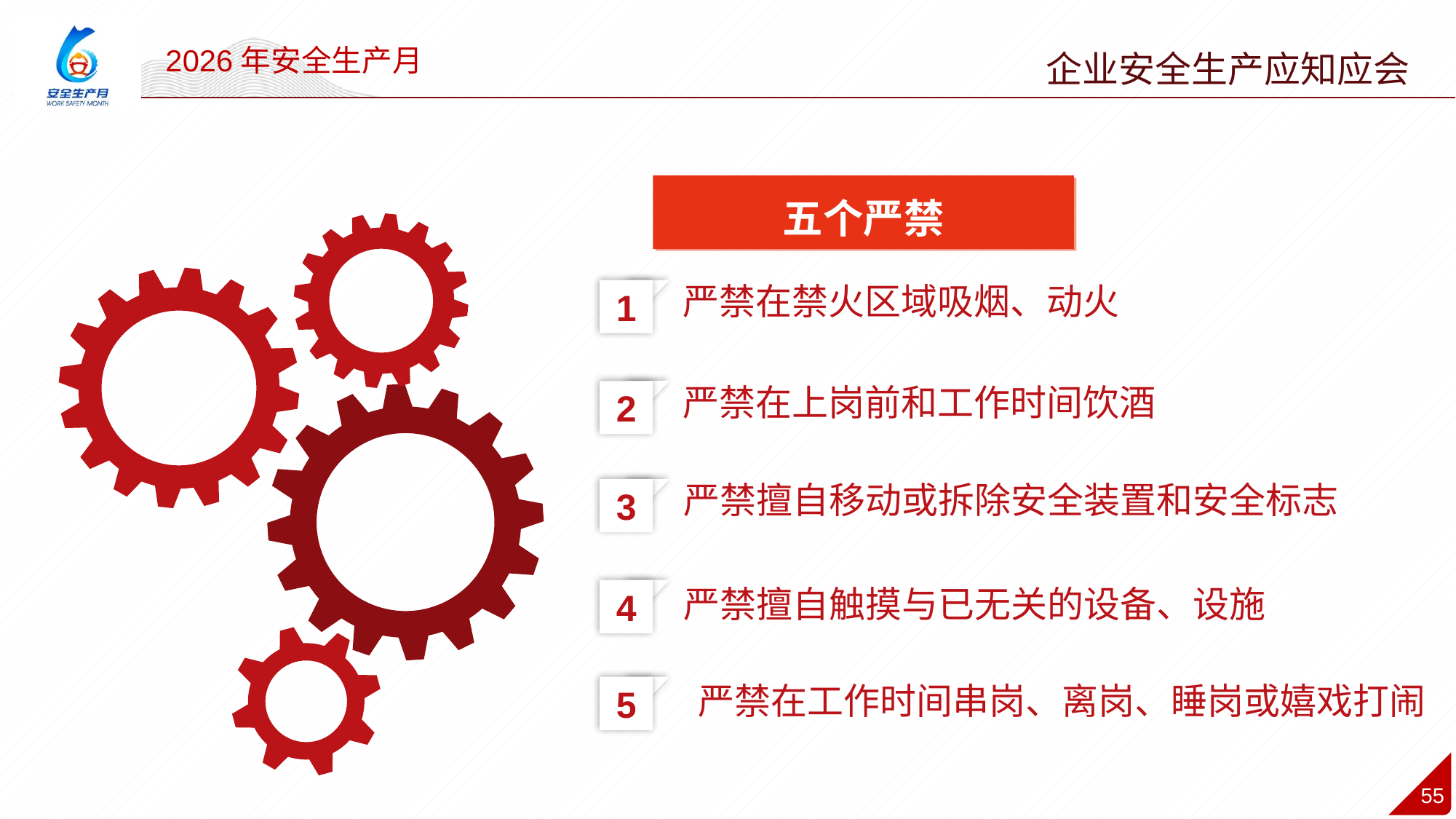

企业安全生产应知应会
五个严禁

严禁在禁火区域吸烟、动火
1

严禁在上岗前和工作时间饮酒
2

严禁擅自移动或拆除安全装置和安全标志
3

严禁擅自触摸与已无关的设备、设施
4

严禁在工作时间串岗、离岗、睡岗或嬉戏打闹
5